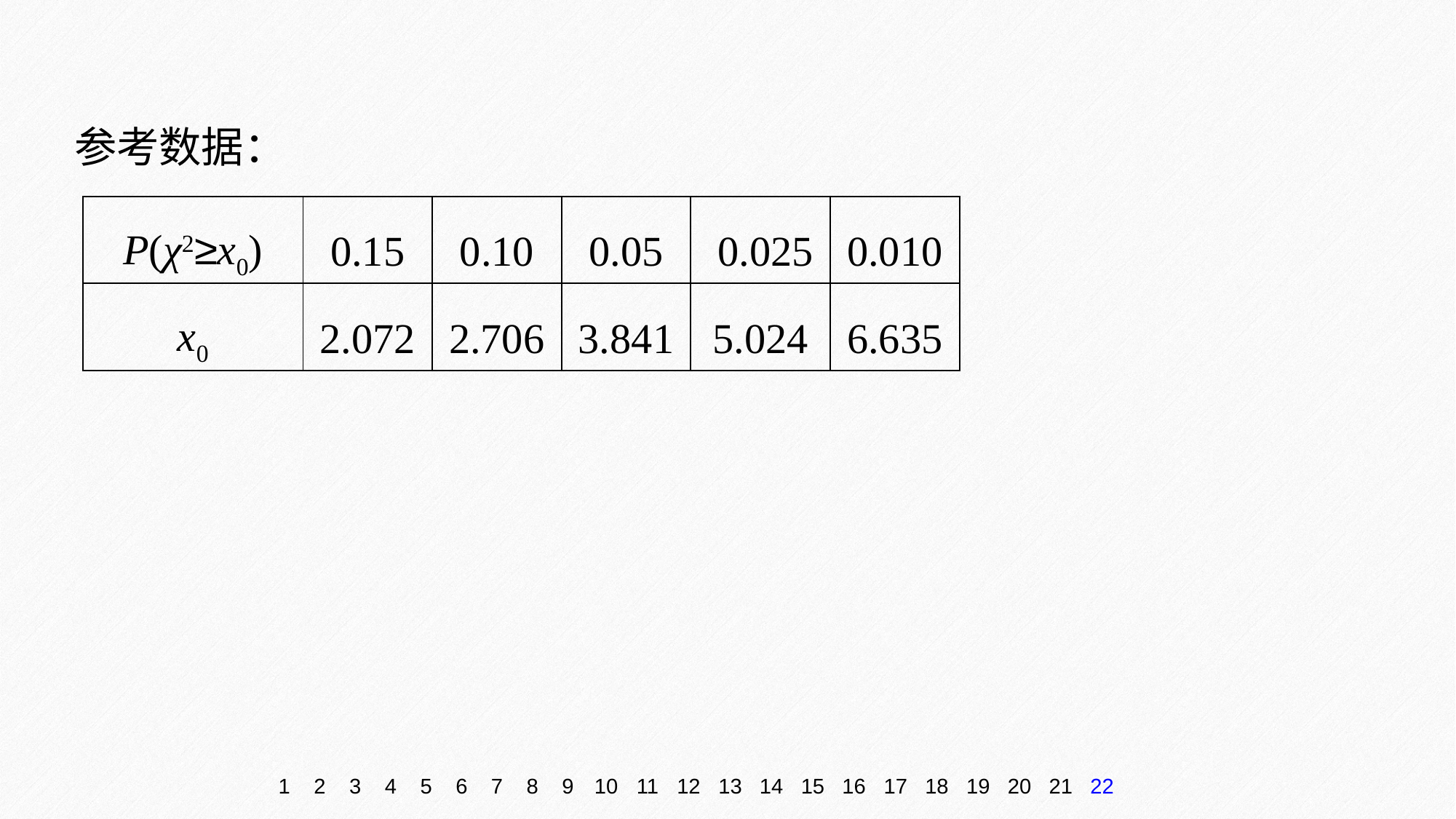

参考数据：
| P(χ2≥x0) | 0.15 | 0.10 | 0.05 | 0.025 | 0.010 |
| --- | --- | --- | --- | --- | --- |
| x0 | 2.072 | 2.706 | 3.841 | 5.024 | 6.635 |
1
2
3
4
5
6
7
8
9
10
11
12
13
14
15
16
17
18
19
20
21
22